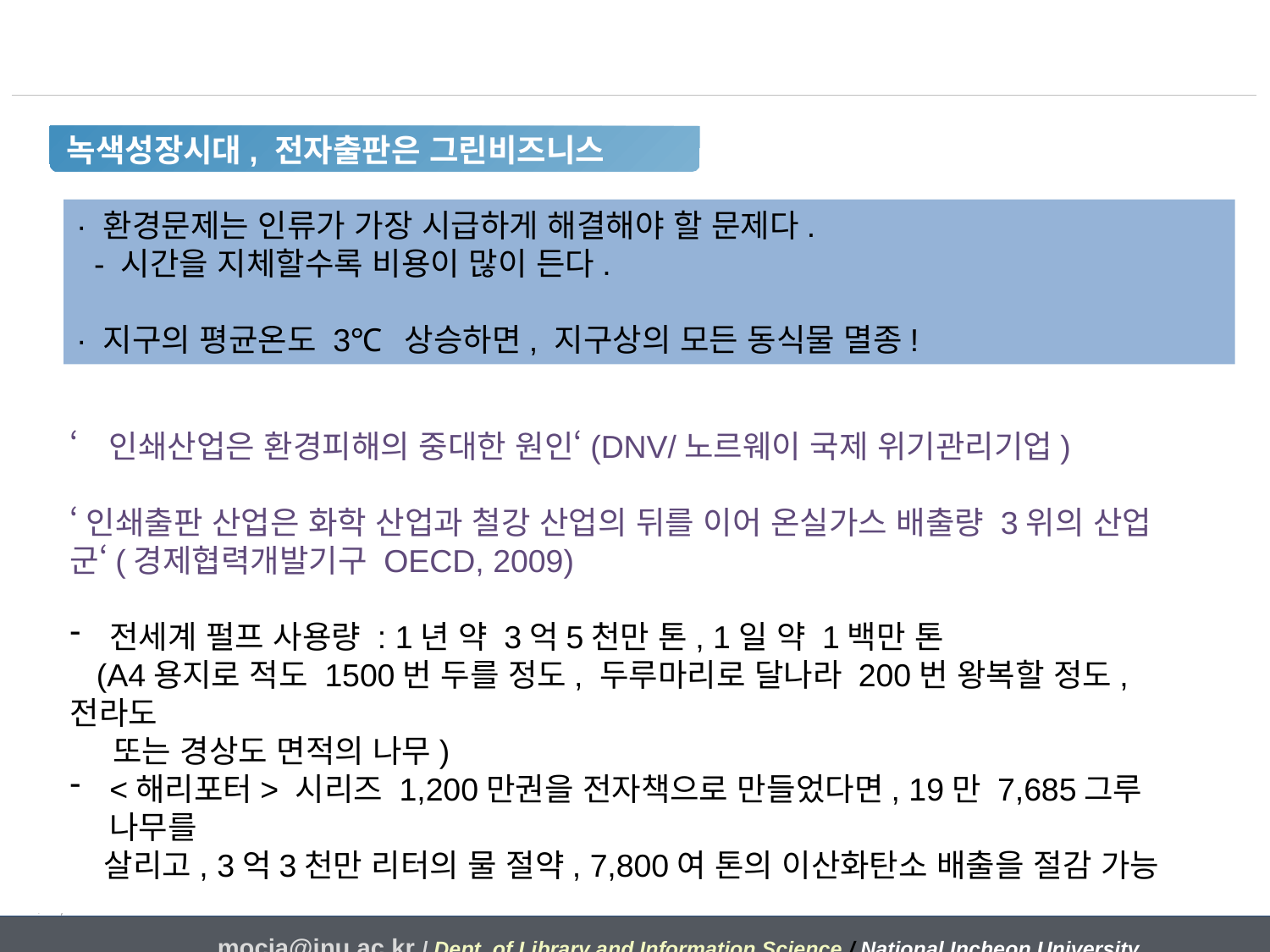

녹색성장시대, 전자출판은 그린비즈니스
· 환경문제는 인류가 가장 시급하게 해결해야 할 문제다.
  - 시간을 지체할수록 비용이 많이 든다.

· 지구의 평균온도 3℃ 상승하면, 지구상의 모든 동식물 멸종!
‘인쇄산업은 환경피해의 중대한 원인‘(DNV/노르웨이 국제 위기관리기업)

‘인쇄출판 산업은 화학 산업과 철강 산업의 뒤를 이어 온실가스 배출량 3위의 산업군‘(경제협력개발기구 OECD, 2009)

전세계 펄프 사용량 : 1년 약 3억5천만 톤, 1일 약 1백만 톤
   (A4용지로 적도 1500번 두를 정도, 두루마리로 달나라 200번 왕복할 정도, 전라도
    또는 경상도 면적의 나무)
<해리포터> 시리즈 1,200만권을 전자책으로 만들었다면, 19만 7,685그루 나무를
   살리고, 3억3천만 리터의 물 절약, 7,800여 톤의 이산화탄소 배출을 절감 가능

mocja@inu.ac.kr / Dept. of Library and Information Science / National Incheon University